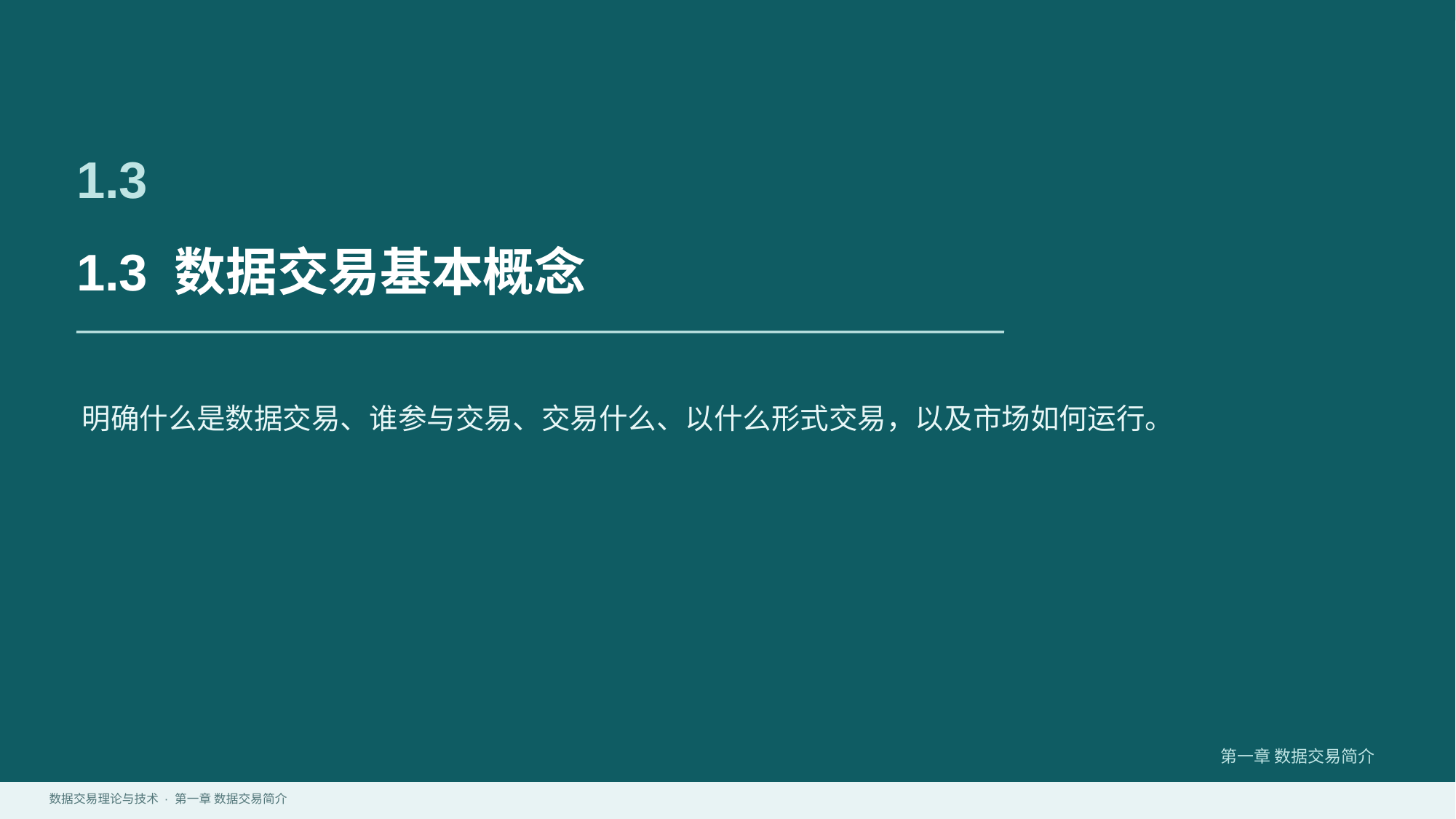

1.3
1.3 数据交易基本概念

明确什么是数据交易、谁参与交易、交易什么、以什么形式交易，以及市场如何运行。
第一章 数据交易简介
42